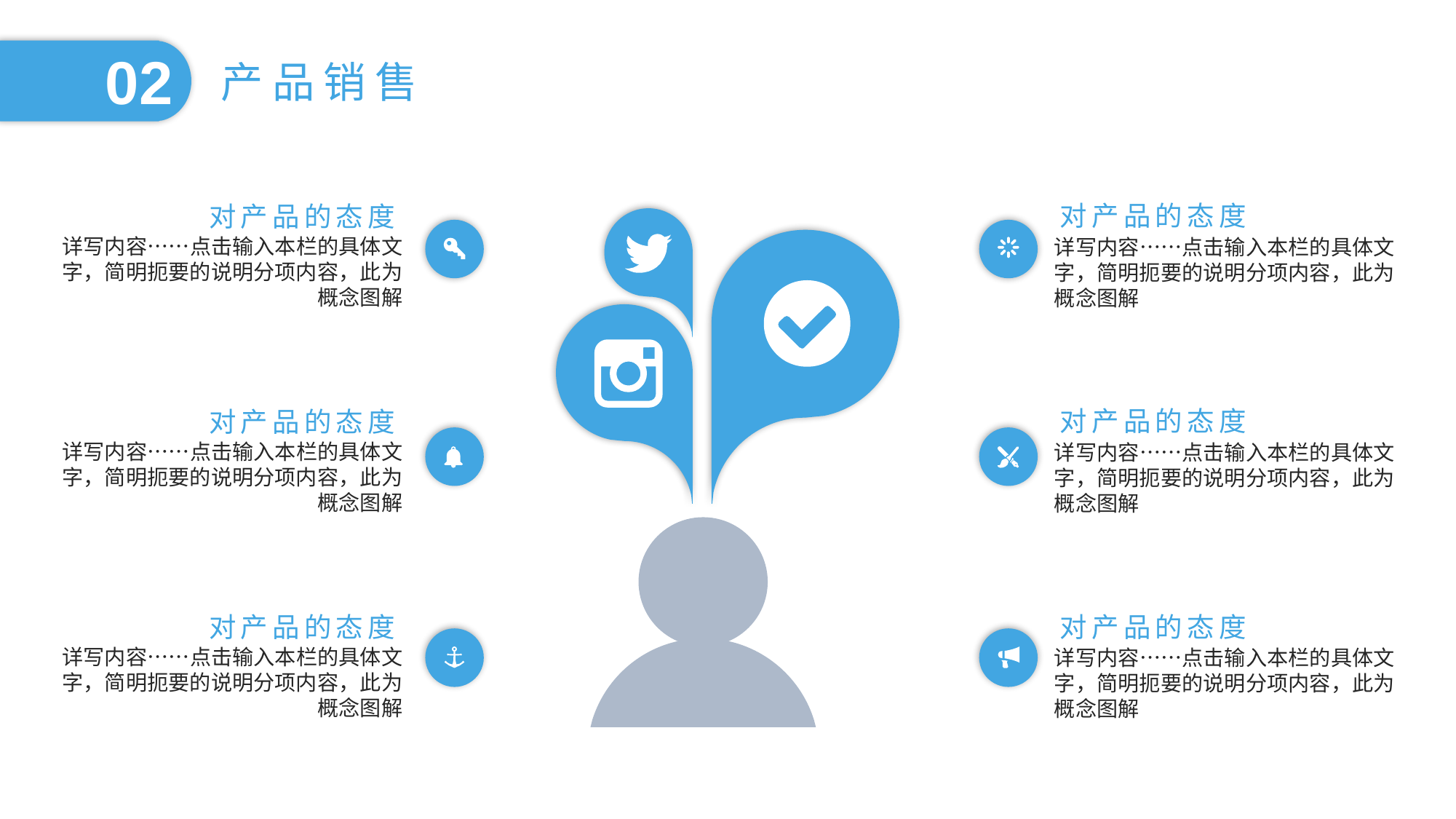

02

产品销售
对产品的态度
详写内容……点击输入本栏的具体文字，简明扼要的说明分项内容，此为概念图解
对产品的态度
详写内容……点击输入本栏的具体文字，简明扼要的说明分项内容，此为概念图解

对产品的态度
详写内容……点击输入本栏的具体文字，简明扼要的说明分项内容，此为概念图解
对产品的态度
详写内容……点击输入本栏的具体文字，简明扼要的说明分项内容，此为概念图解

对产品的态度
详写内容……点击输入本栏的具体文字，简明扼要的说明分项内容，此为概念图解
对产品的态度
详写内容……点击输入本栏的具体文字，简明扼要的说明分项内容，此为概念图解